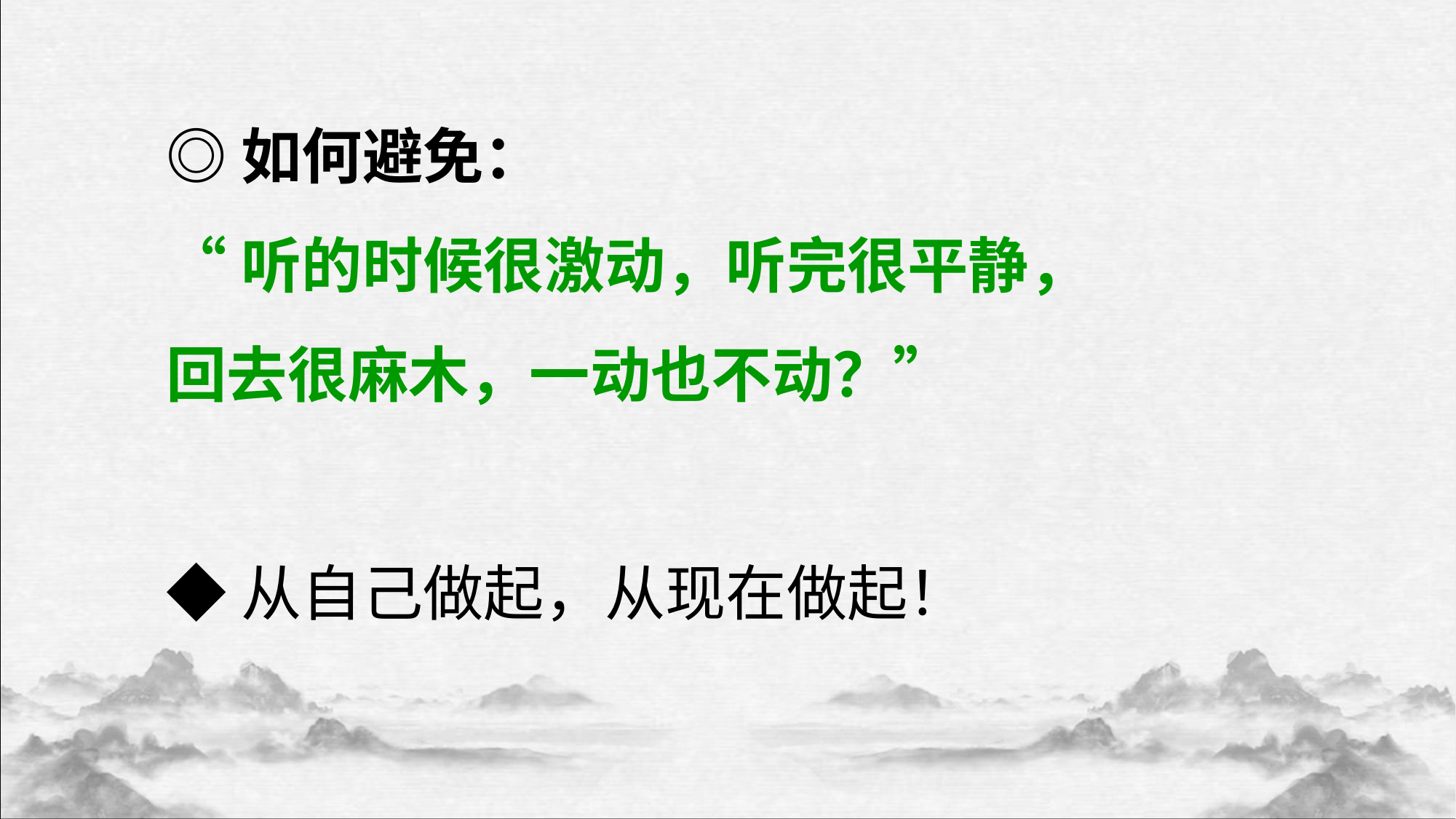

◎如何避免：
“听的时候很激动，听完很平静，
回去很麻木，一动也不动？”

◆从自己做起，从现在做起！